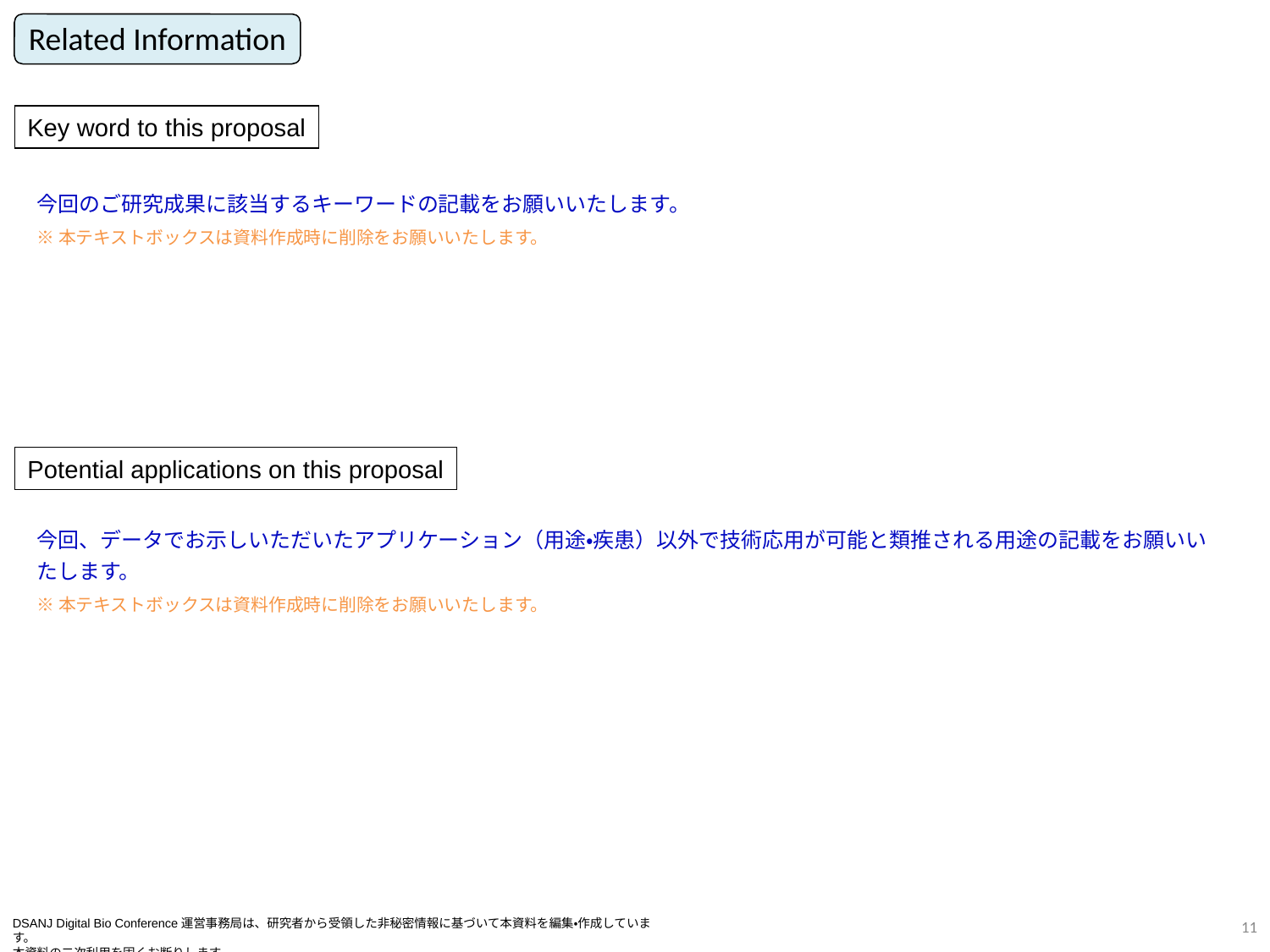

Related Information

Key word to this proposal
今回のご研究成果に該当するキーワードの記載をお願いいたします。
※本テキストボックスは資料作成時に削除をお願いいたします。
Potential applications on this proposal
今回、データでお示しいただいたアプリケーション（用途・疾患）以外で技術応用が可能と類推される用途の記載をお願いいたします。
※本テキストボックスは資料作成時に削除をお願いいたします。
11
DSANJ Digital Bio Conference運営事務局は、研究者から受領した非秘密情報に基づいて本資料を編集・作成しています。
本資料の二次利用を固くお断りします。